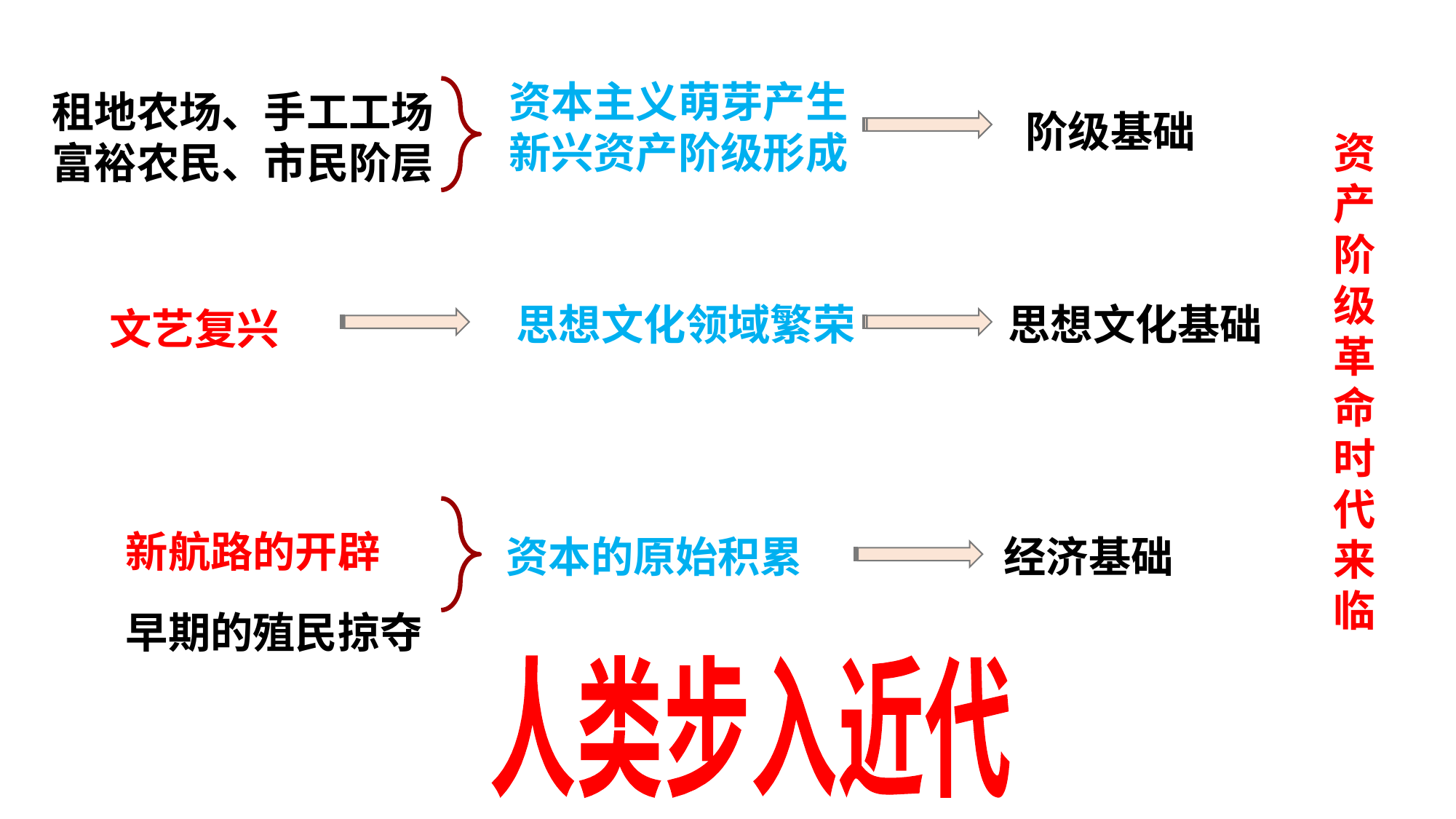

阶级基础
资本主义萌芽产生
新兴资产阶级形成
租地农场、手工工场
富裕农民、市民阶层

资产阶级革命时代来临

思想文化基础
文艺复兴
思想文化领域繁荣

新航路的开辟
早期的殖民掠夺

经济基础
资本的原始积累

人类步入近代